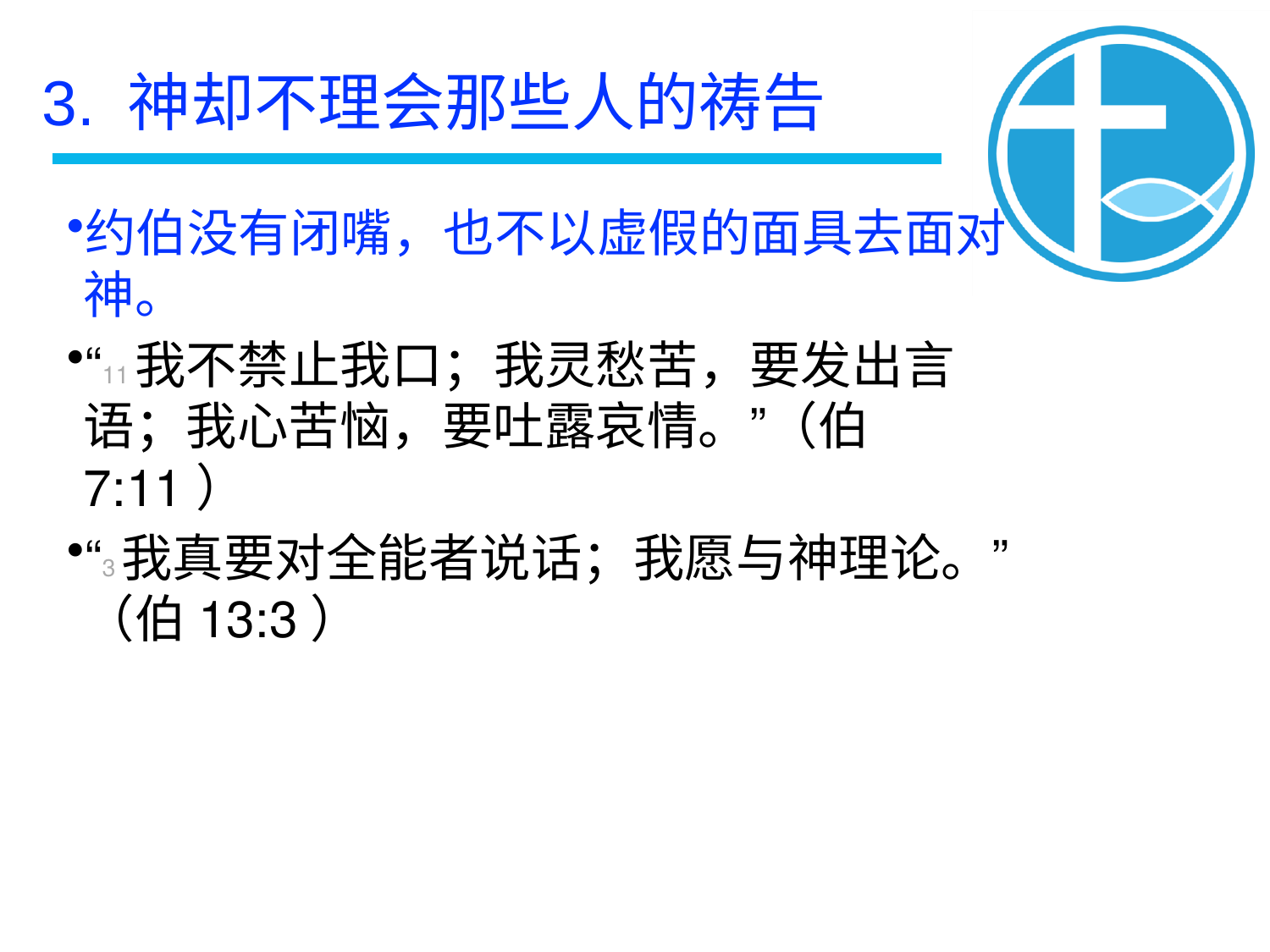

3. 神却不理会那些人的祷告
约伯没有闭嘴，也不以虚假的面具去面对神。
“11我不禁止我口；我灵愁苦，要发出言语；我心苦恼，要吐露哀情。”（伯7:11）
“3我真要对全能者说话；我愿与神理论。”（伯13:3）